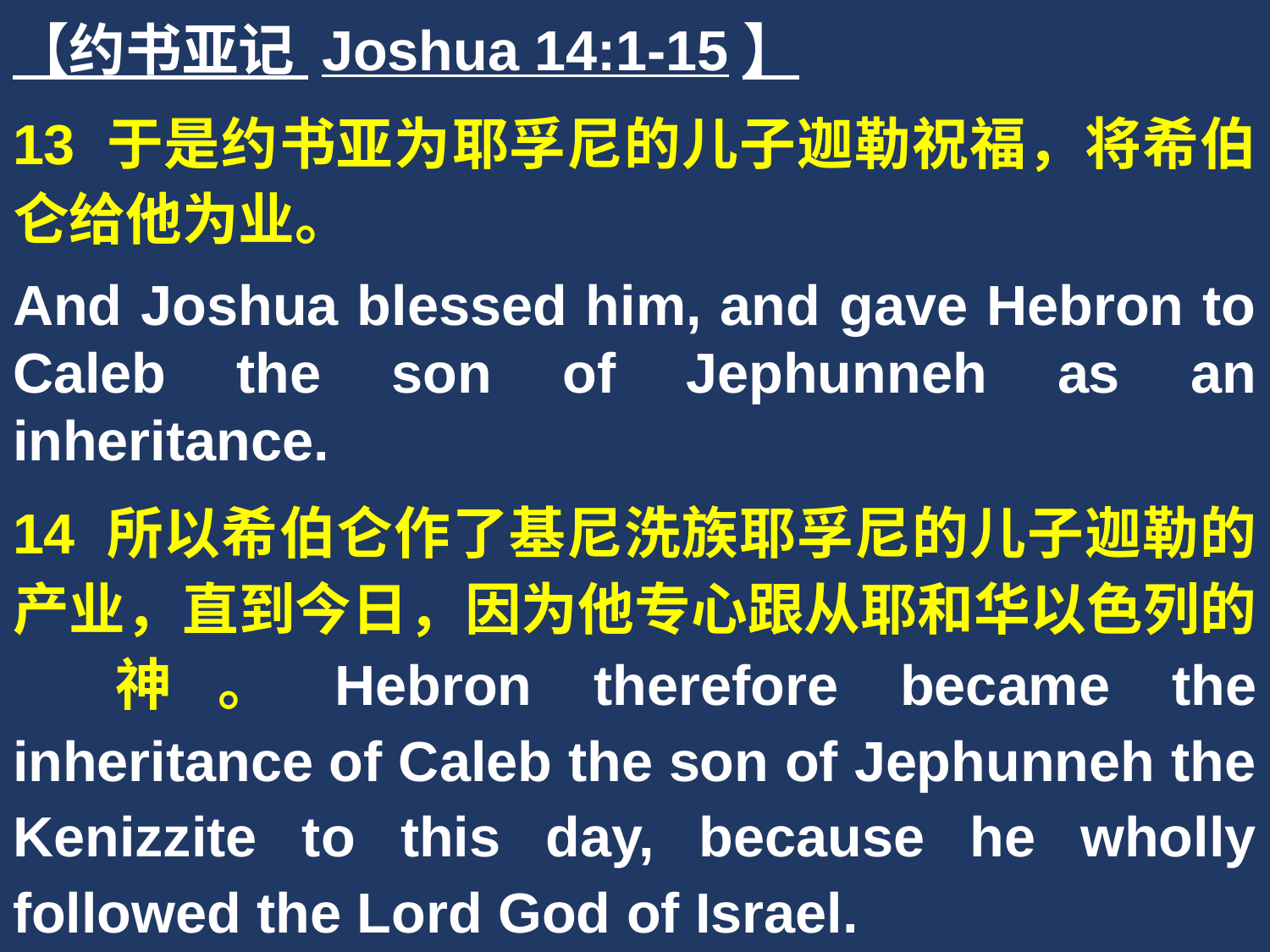

【约书亚记 Joshua 14:1-15】
13 于是约书亚为耶孚尼的儿子迦勒祝福，将希伯仑给他为业。
And Joshua blessed him, and gave Hebron to Caleb the son of Jephunneh as an inheritance.
14 所以希伯仑作了基尼洗族耶孚尼的儿子迦勒的产业，直到今日，因为他专心跟从耶和华以色列的　神。Hebron therefore became the inheritance of Caleb the son of Jephunneh the Kenizzite to this day, because he wholly followed the Lord God of Israel.